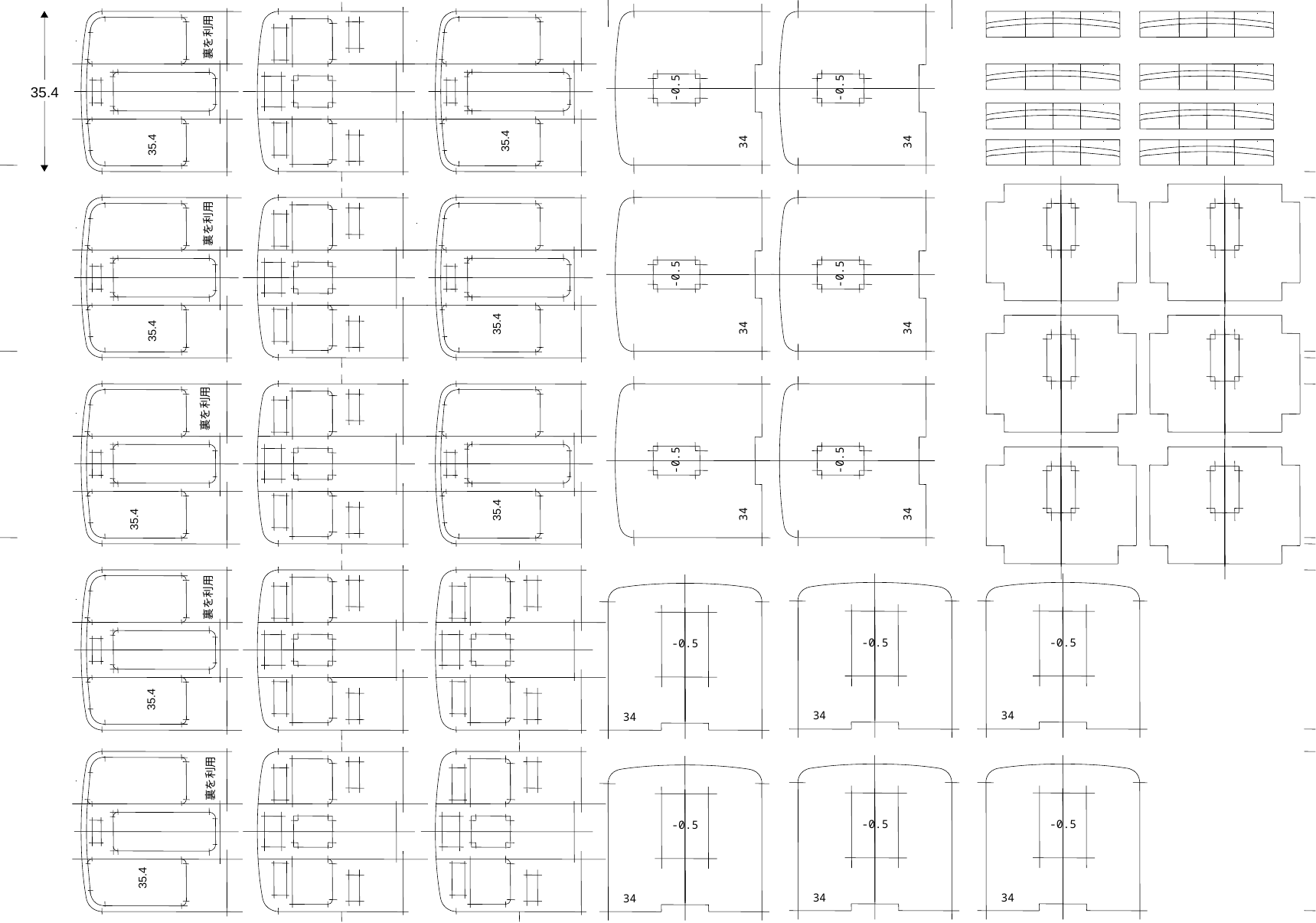

-0.5

34

裏を利用

-0.5
35.4

35.4
34
35.4

-0.5

34

-0.5

34

裏を利用

35.4

35.4

-0.5

34

-0.5

34

裏を利用

35.4

35.4

-0.5

34

-0.5

34

-0.5

34

裏を利用

35.4

-0.5

34

-0.5

34

-0.5

34

裏を利用

35.4